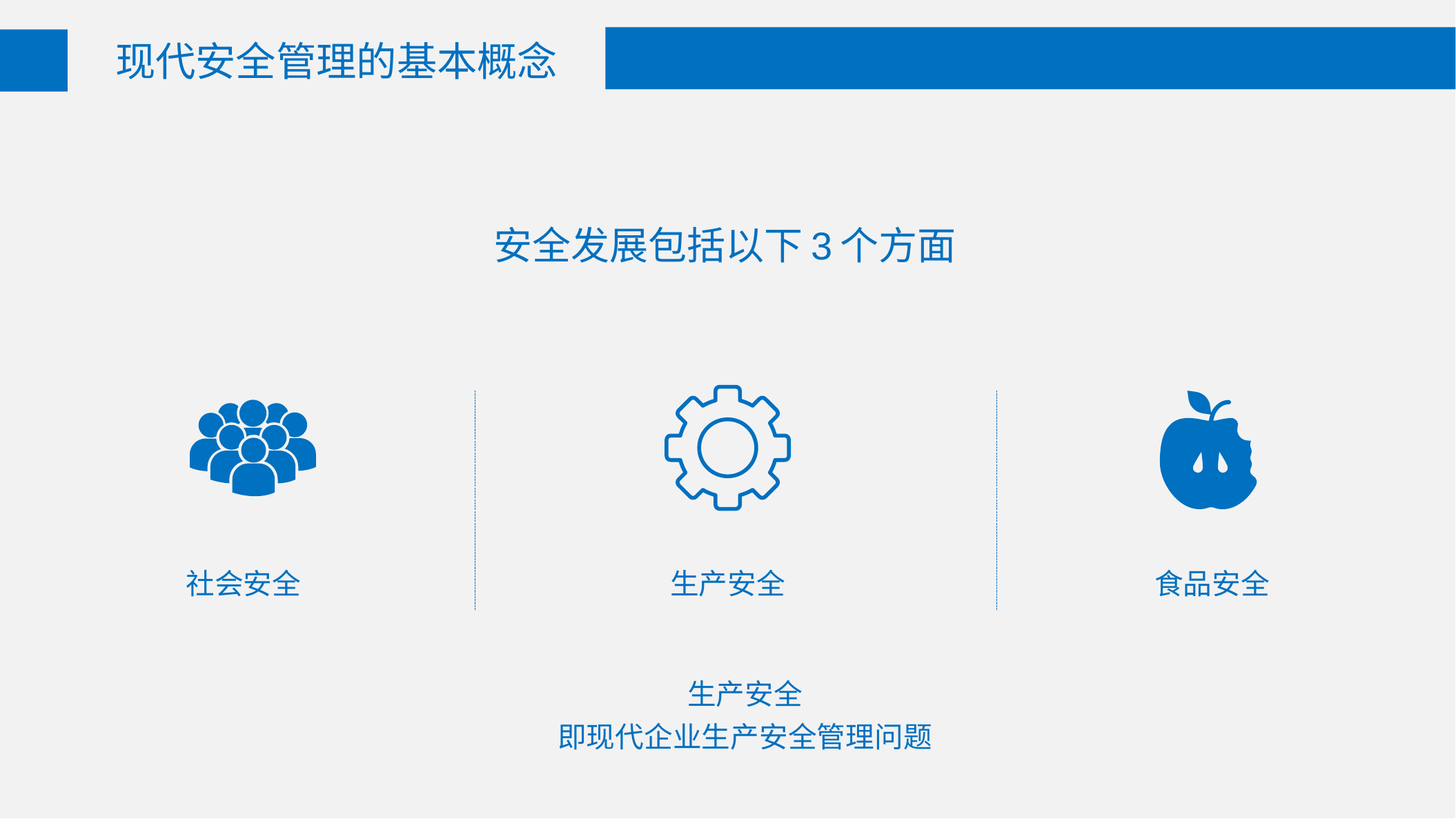

现代安全管理的基本概念
安全发展包括以下3个方面

社会安全
生产安全
食品安全
生产安全
即现代企业生产安全管理问题